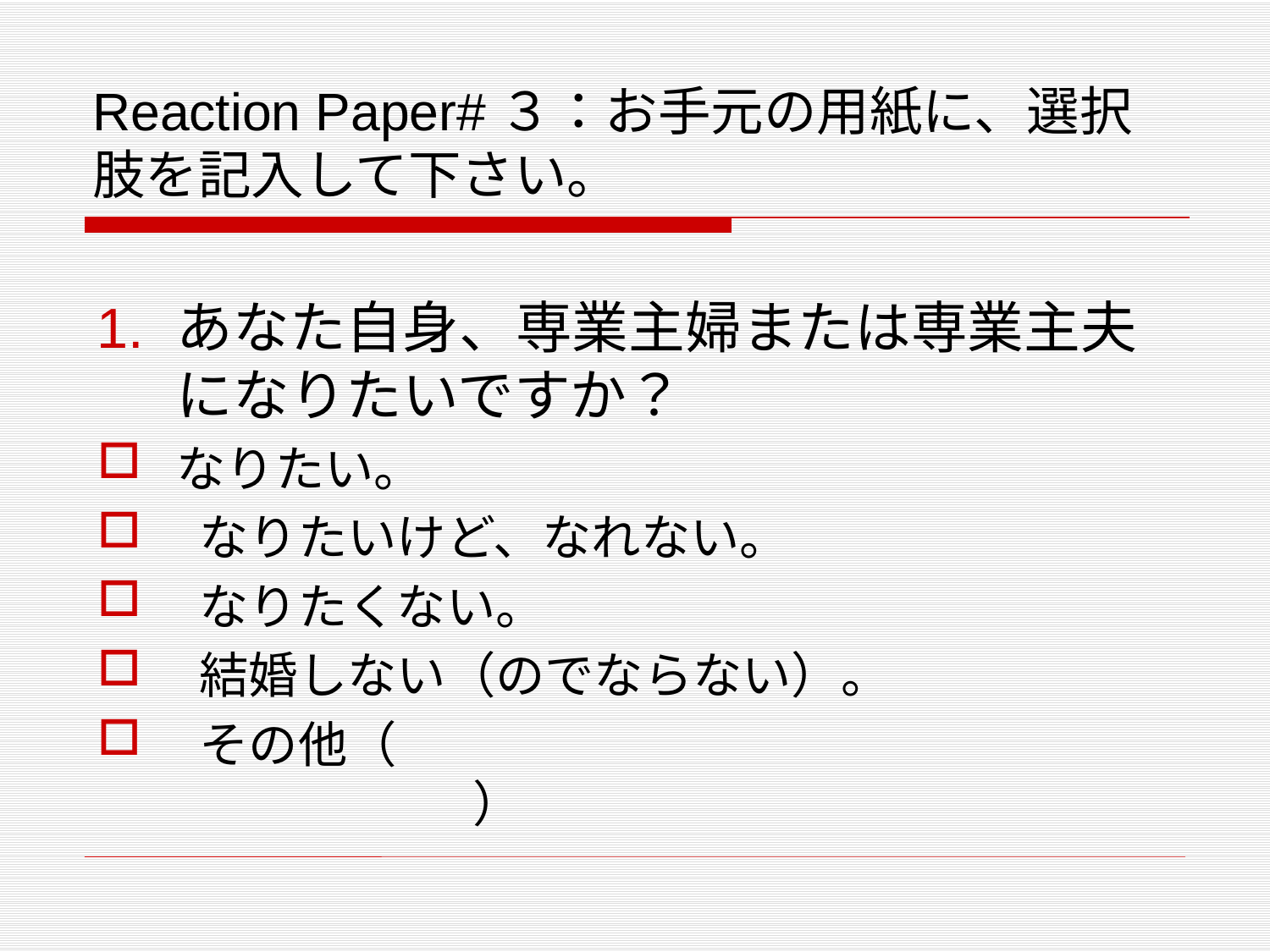

# Reaction Paper#３：お手元の用紙に、選択肢を記入して下さい。
あなた自身、専業主婦または専業主夫になりたいですか？
なりたい。
 なりたいけど、なれない。
 なりたくない。
 結婚しない（のでならない）。
 その他（　　　　　　　　　　　　　　　　　　　　　）